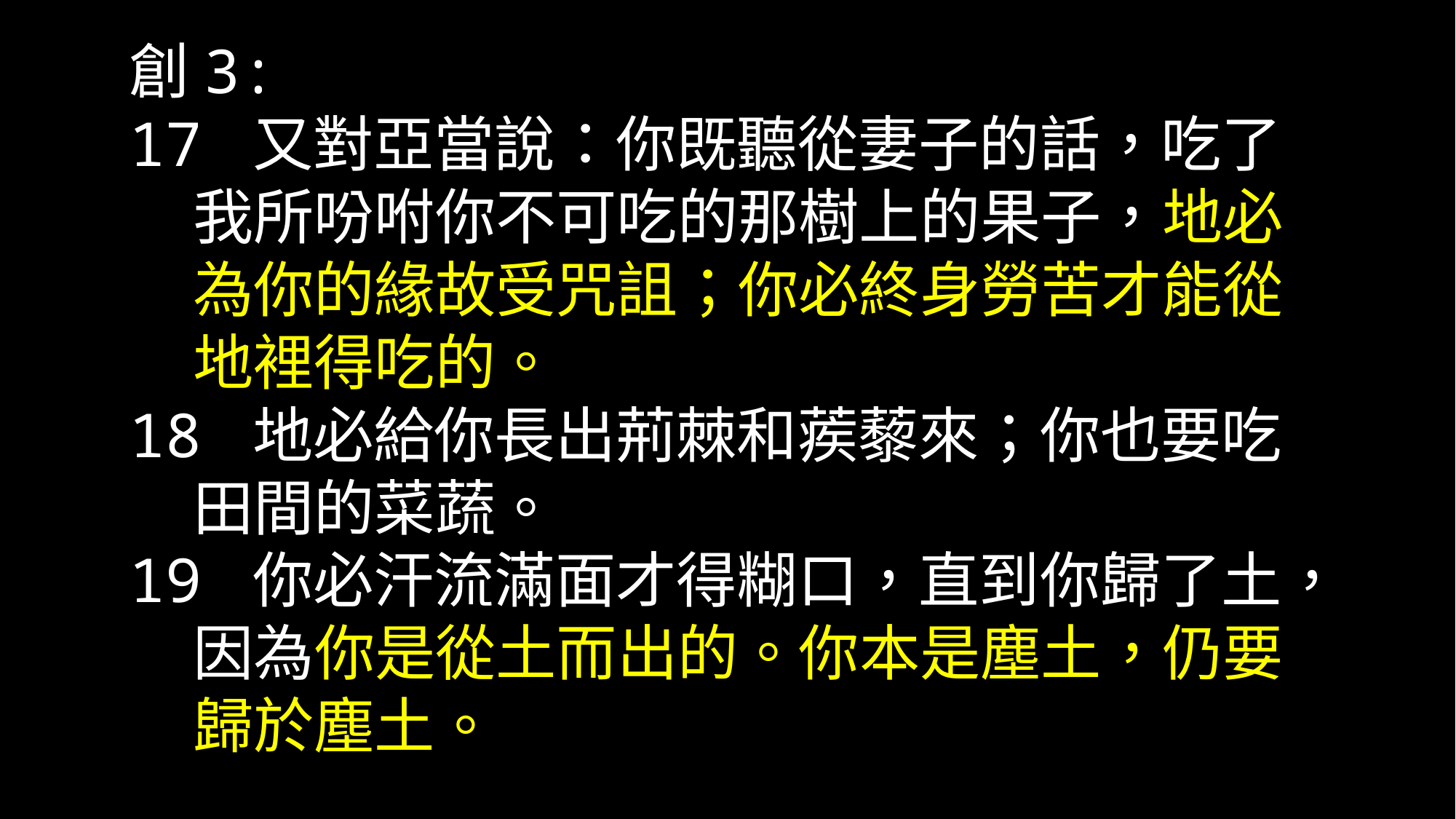

創3:
17 又對亞當說：你既聽從妻子的話，吃了我所吩咐你不可吃的那樹上的果子，地必為你的緣故受咒詛；你必終身勞苦才能從地裡得吃的。
18 地必給你長出荊棘和蒺藜來；你也要吃田間的菜蔬。
19 你必汗流滿面才得糊口，直到你歸了土，因為你是從土而出的。你本是塵土，仍要歸於塵土。
C